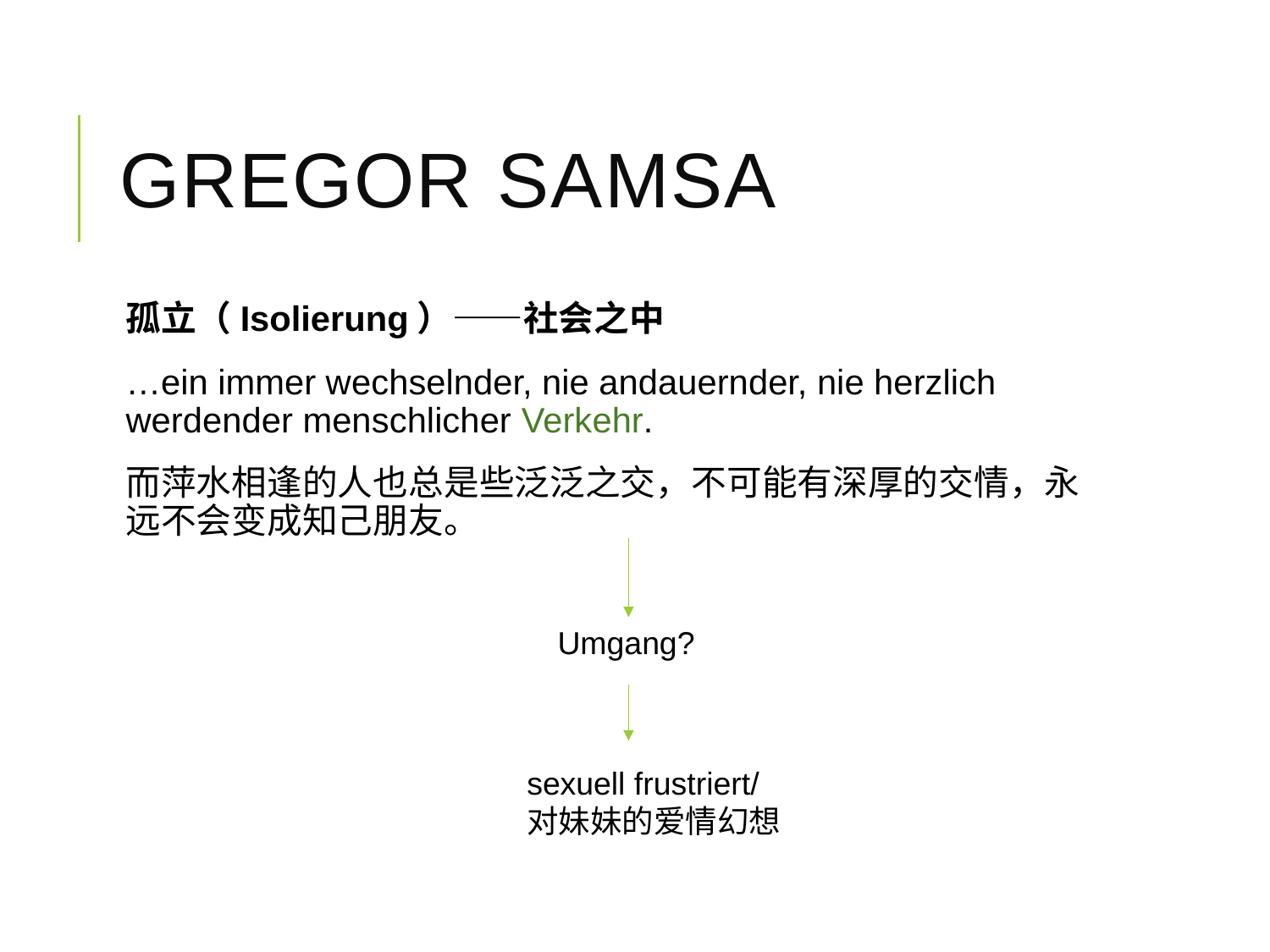

# Gregor Samsa
孤立（Isolierung）——社会之中
…ein immer wechselnder, nie andauernder, nie herzlich werdender menschlicher Verkehr.
而萍水相逢的人也总是些泛泛之交，不可能有深厚的交情，永远不会变成知己朋友。
Umgang?
sexuell frustriert/
对妹妹的爱情幻想